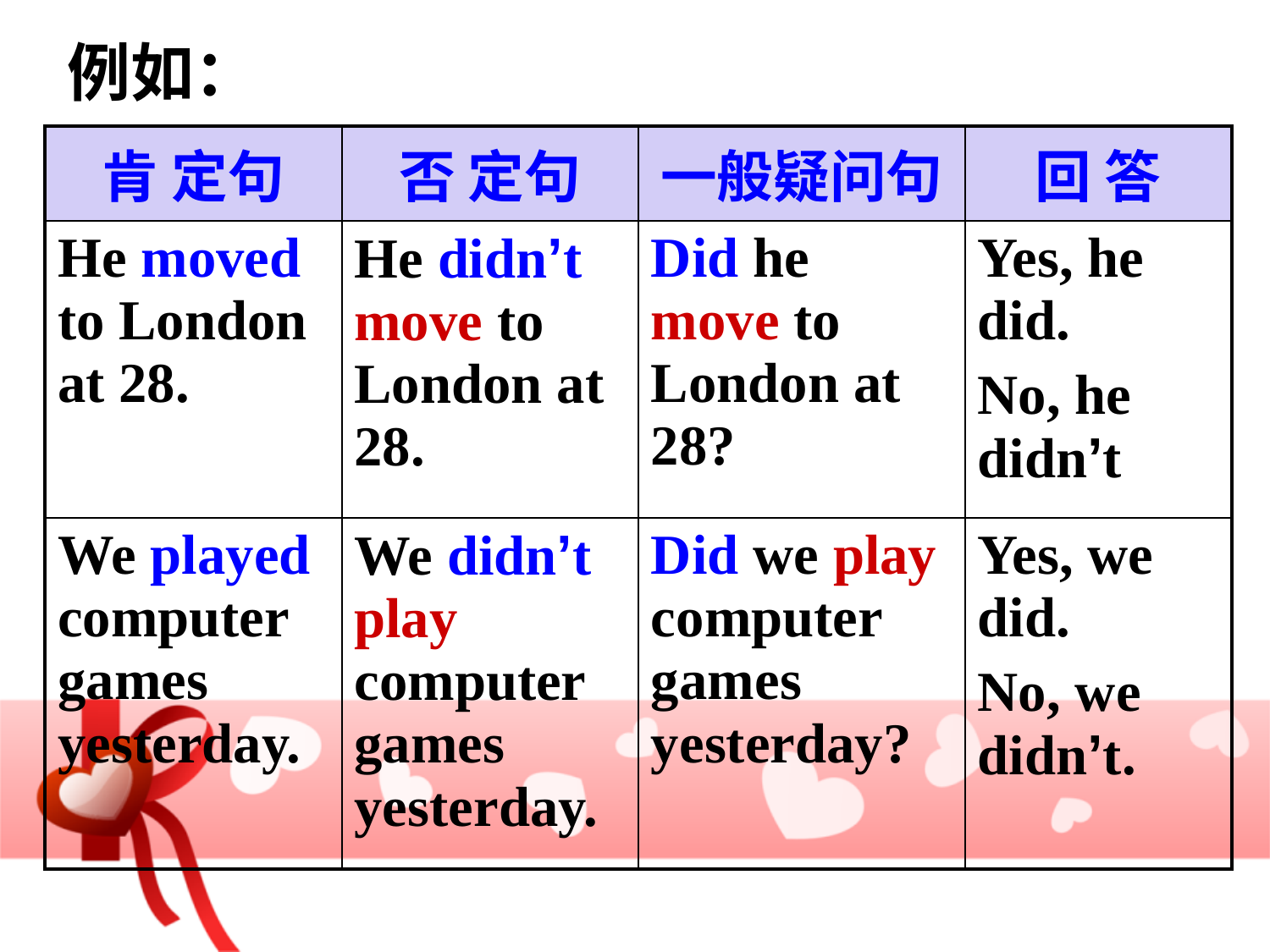

例如：
| 肯 定句 | 否 定句 | 一般疑问句 | 回 答 |
| --- | --- | --- | --- |
| He moved to London at 28. | He didn’t move to London at 28. | Did he move to London at 28? | Yes, he did. No, he didn’t |
| We played computer games yesterday. | We didn’t play computer games yesterday. | Did we play computer games yesterday? | Yes, we did. No, we didn’t. |